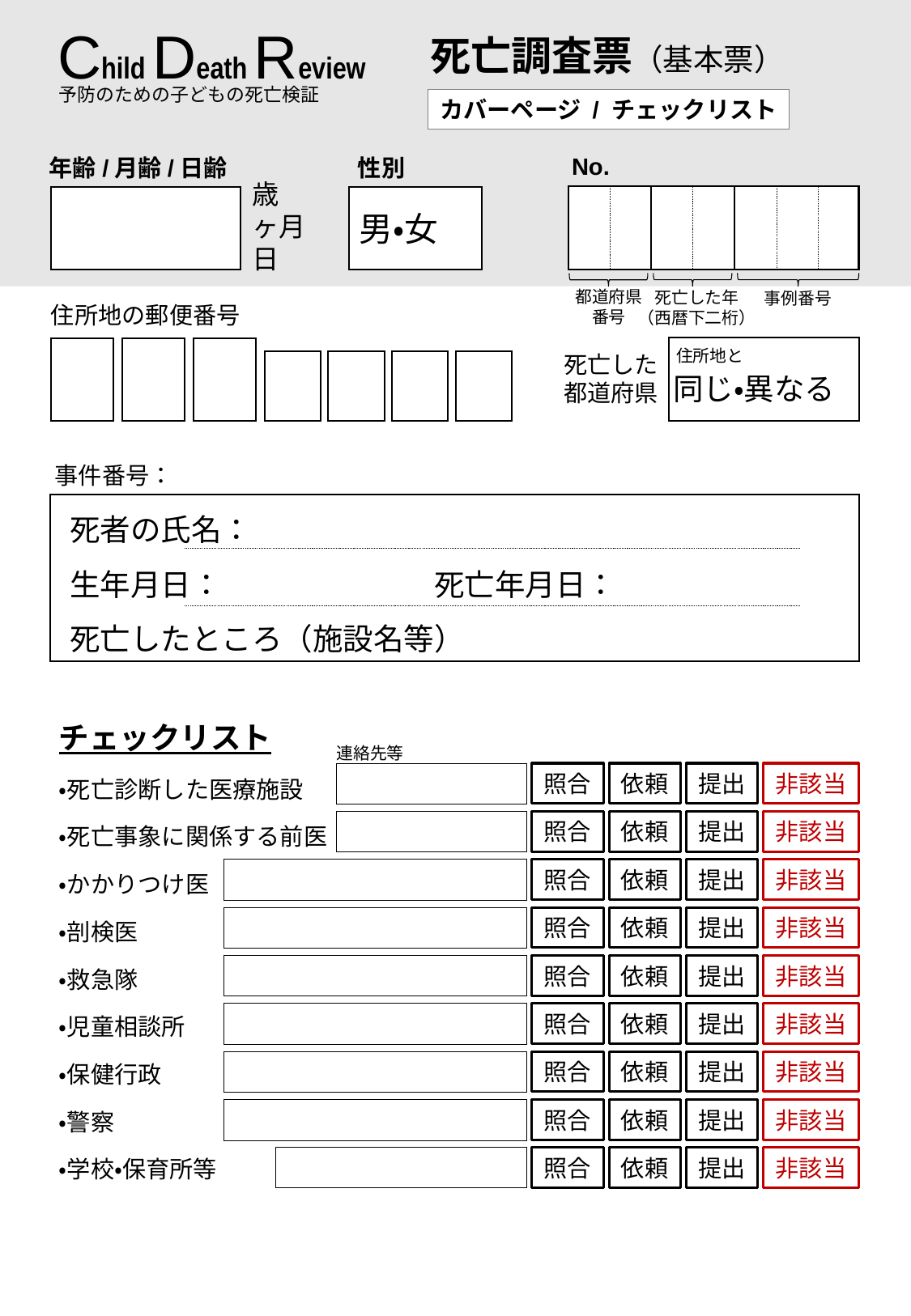

Child Death Review
死亡調査票（基本票）
予防のための子どもの死亡検証
カバーページ / チェックリスト
No.
年齢/月齢/日齢
性別
歳
ヶ月
日

男・女

都道府県
番号
死亡した年
（西暦下二桁）
事例番号
住所地の郵便番号

住所地と
死亡した
都道府県

同じ・異なる
事件番号：
死者の氏名：
生年月日：		死亡年月日：
死亡したところ（施設名等）

チェックリスト
・死亡診断した医療施設
・死亡事象に関係する前医
・かかりつけ医
・剖検医
・救急隊
・児童相談所
・保健行政
・警察
・学校・保育所等
連絡先等

照合
依頼
提出
非該当

照合
依頼
提出
非該当

照合
依頼
提出
非該当

照合
依頼
提出
非該当

照合
依頼
提出
非該当

照合
依頼
提出
非該当

照合
依頼
提出
非該当

照合
依頼
提出
非該当

照合
依頼
提出
非該当